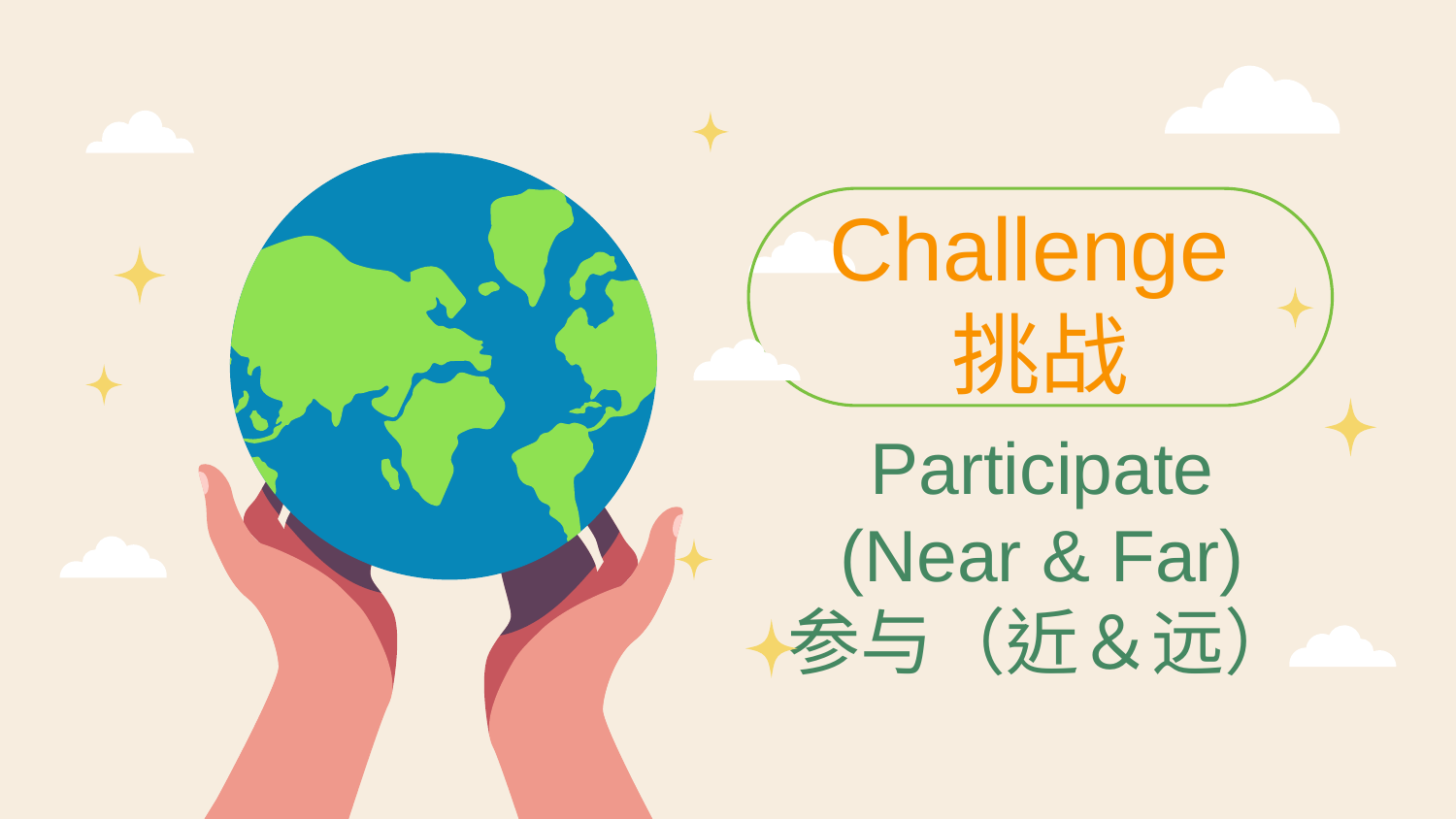

Challenge挑战

# Participate (Near & Far) 参与（近＆远）